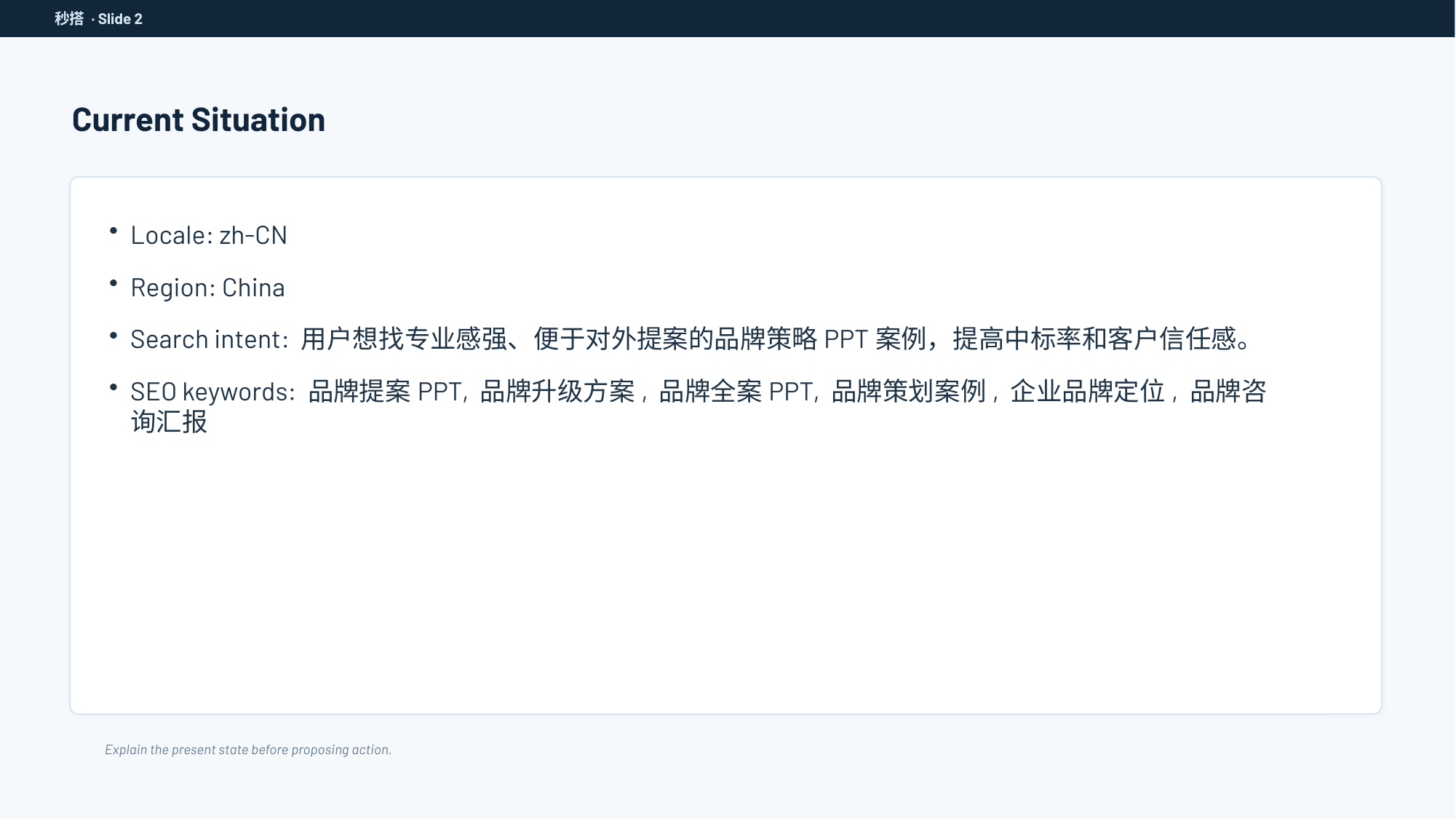

秒搭 · Slide 2
Current Situation

Locale: zh-CN
Region: China
Search intent: 用户想找专业感强、便于对外提案的品牌策略PPT案例，提高中标率和客户信任感。
SEO keywords: 品牌提案PPT, 品牌升级方案, 品牌全案PPT, 品牌策划案例, 企业品牌定位, 品牌咨询汇报
Explain the present state before proposing action.